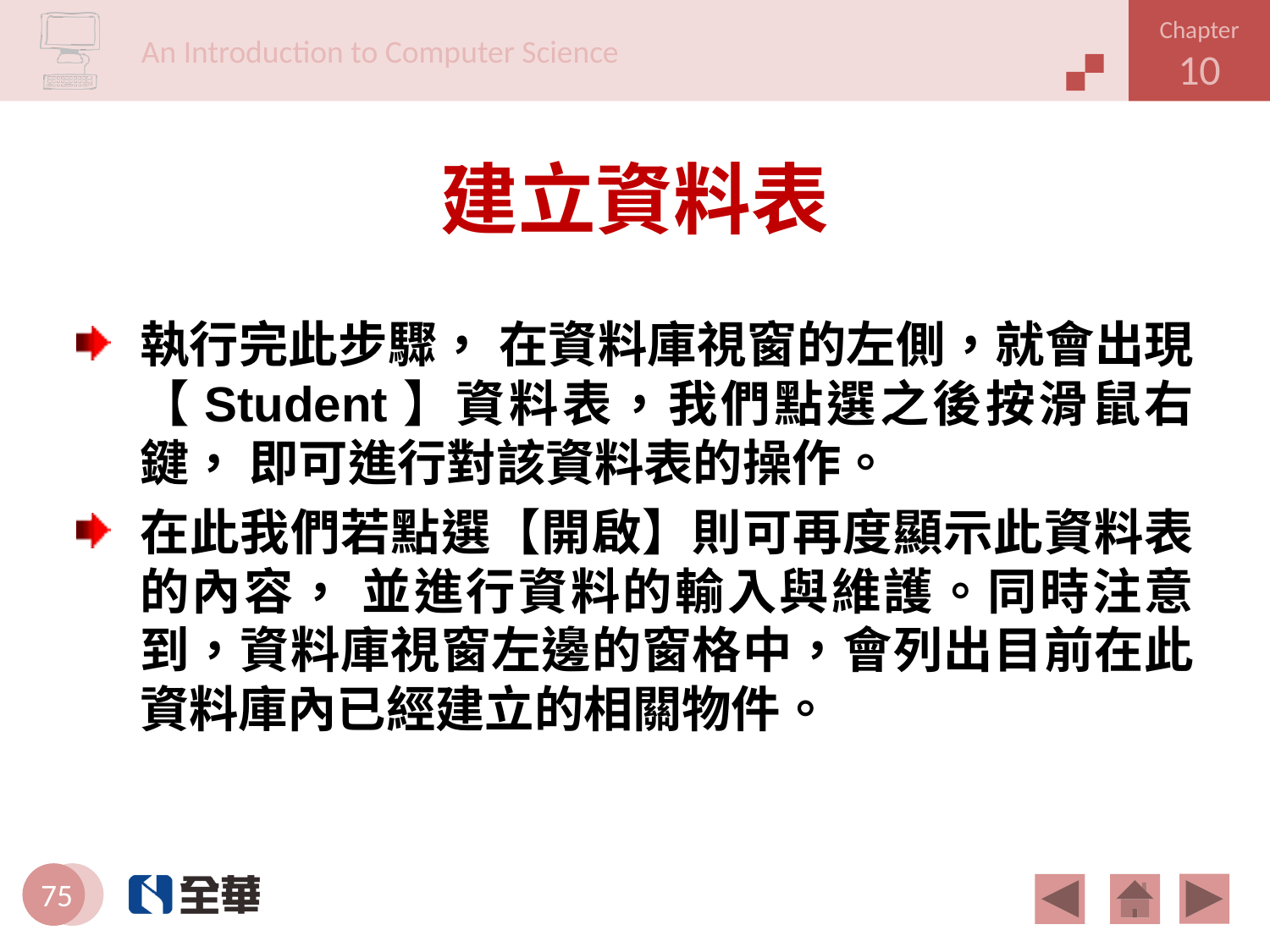

# 建立資料表
執行完此步驟， 在資料庫視窗的左側，就會出現【Student】資料表，我們點選之後按滑鼠右鍵， 即可進行對該資料表的操作。
在此我們若點選【開啟】則可再度顯示此資料表的內容， 並進行資料的輸入與維護。同時注意到，資料庫視窗左邊的窗格中，會列出目前在此資料庫內已經建立的相關物件。